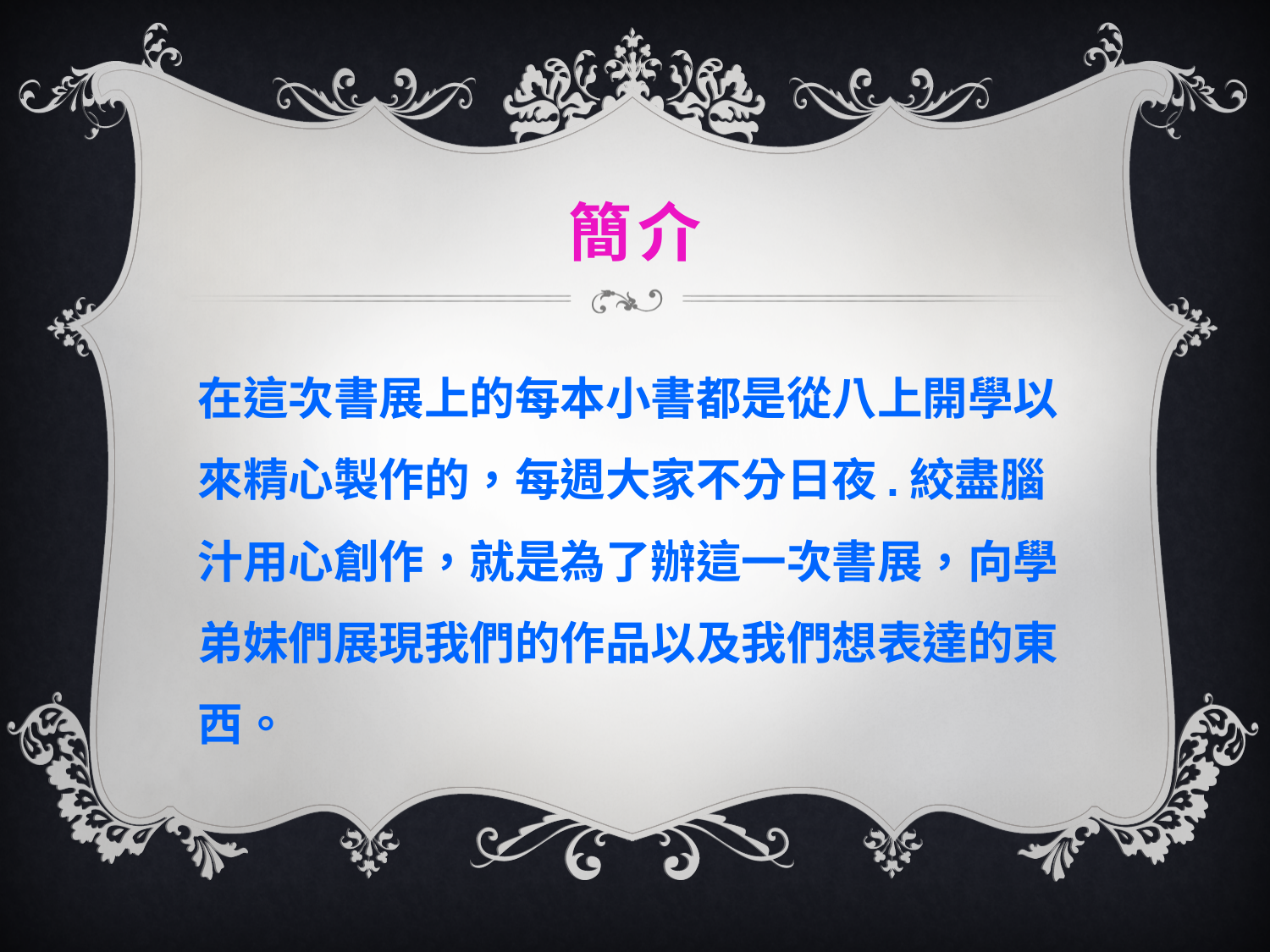

# 簡介
在這次書展上的每本小書都是從八上開學以來精心製作的，每週大家不分日夜.絞盡腦汁用心創作，就是為了辦這一次書展，向學弟妹們展現我們的作品以及我們想表達的東西。